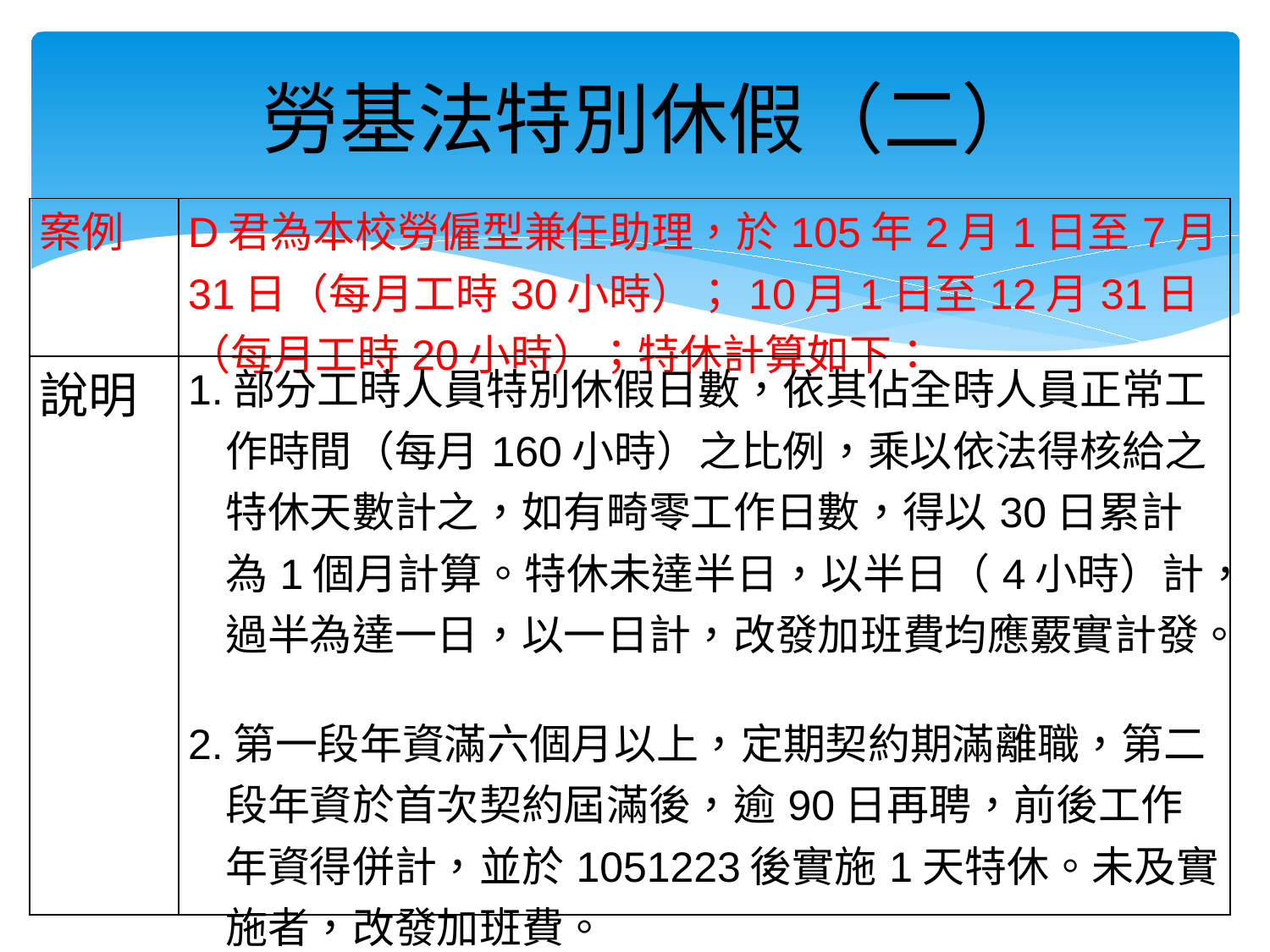

# 勞基法特別休假（二）
| 案例 | D君為本校勞僱型兼任助理，於105年2月1日至7月31日（每月工時30小時）；10月1日至12月31日（每月工時20小時）；特休計算如下： |
| --- | --- |
| 說明 | 1.部分工時人員特別休假日數，依其佔全時人員正常工作時間（每月160小時）之比例，乘以依法得核給之特休天數計之，如有畸零工作日數，得以30日累計為1個月計算。特休未達半日，以半日（4小時）計，過半為達一日，以一日計，改發加班費均應覈實計發。 2.第一段年資滿六個月以上，定期契約期滿離職，第二段年資於首次契約屆滿後，逾90日再聘，前後工作年資得併計，並於1051223後實施1天特休。未及實施者，改發加班費。 3╳（30/160）=0.56≒1 ；或6小時特休加班費。 |